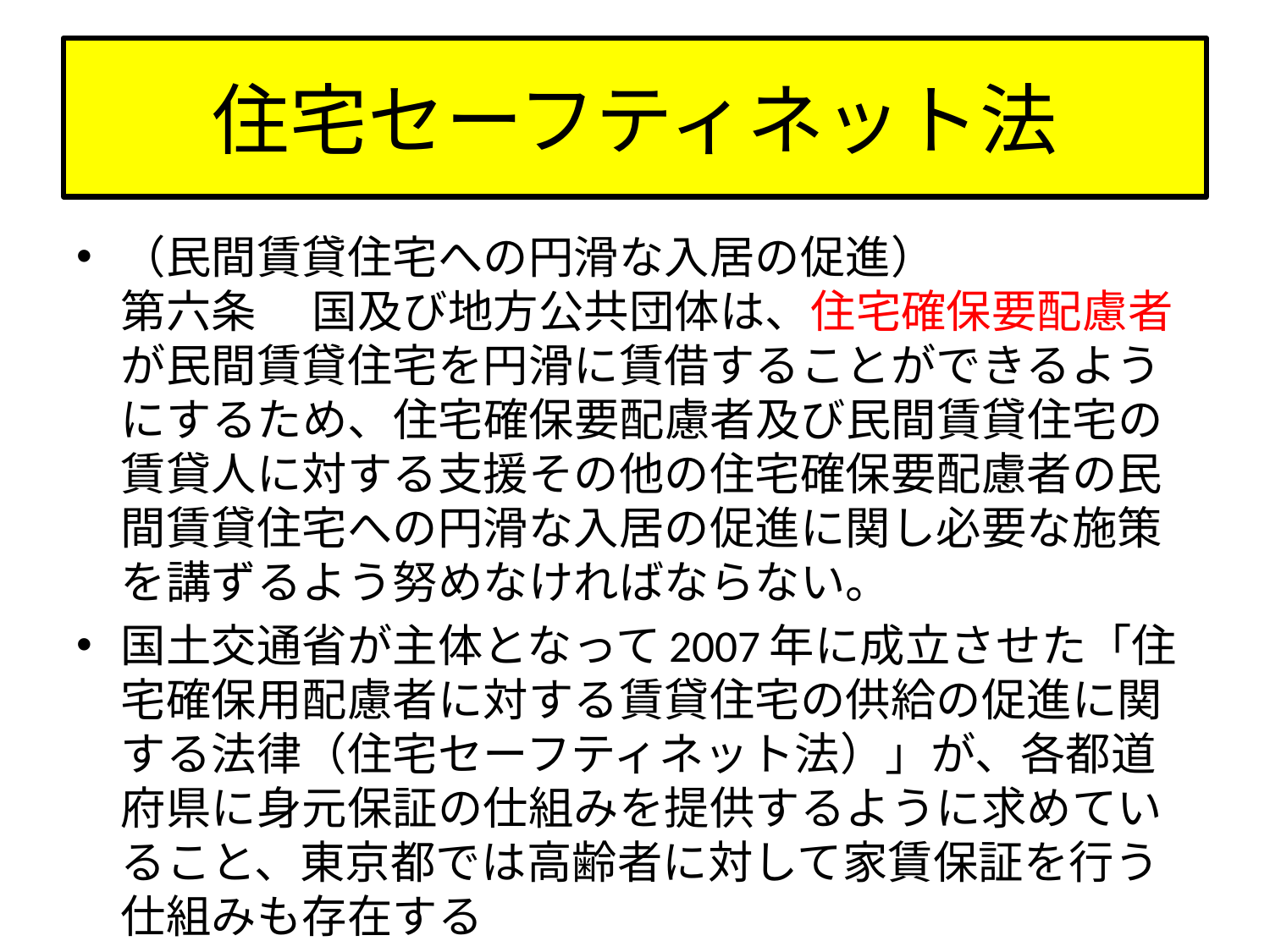

# 住宅セーフティネット法
（民間賃貸住宅への円滑な入居の促進）
第六条  国及び地方公共団体は、住宅確保要配慮者が民間賃貸住宅を円滑に賃借することができるようにするため、住宅確保要配慮者及び民間賃貸住宅の賃貸人に対する支援その他の住宅確保要配慮者の民間賃貸住宅への円滑な入居の促進に関し必要な施策を講ずるよう努めなければならない。
国土交通省が主体となって2007年に成立させた「住宅確保用配慮者に対する賃貸住宅の供給の促進に関する法律（住宅セーフティネット法）」が、各都道府県に身元保証の仕組みを提供するように求めていること、東京都では高齢者に対して家賃保証を行う仕組みも存在する